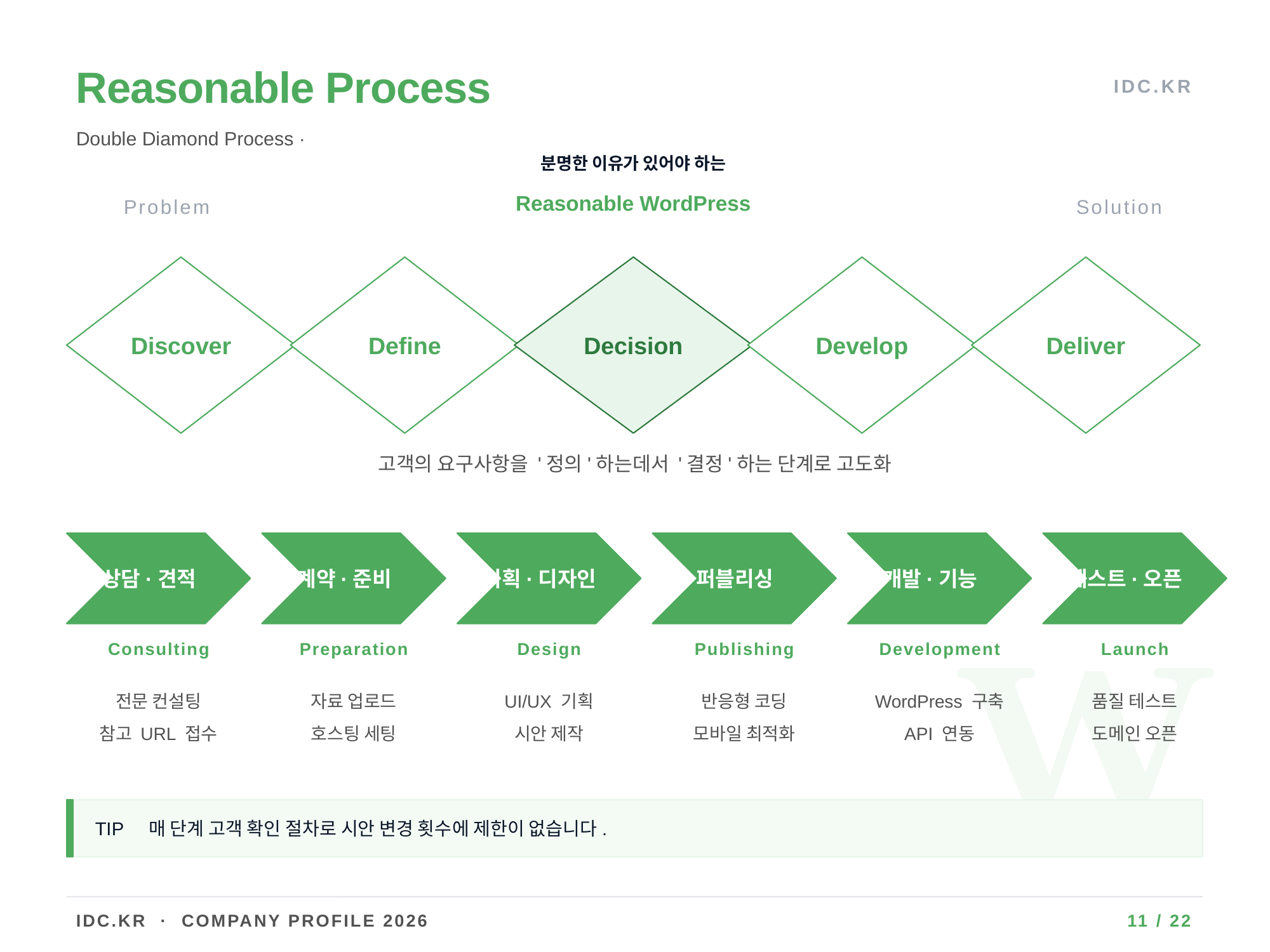

Reasonable Process
IDC.KR
Double Diamond Process ·
분명한 이유가 있어야 하는
Reasonable WordPress
Problem
Solution

Discover
Define
Decision
Develop
Deliver
고객의 요구사항을 '정의'하는데서 '결정'하는 단계로 고도화

상담·견적

계약·준비

기획·디자인

퍼블리싱

개발·기능

테스트·오픈
W
Consulting
Preparation
Design
Publishing
Development
Launch
전문 컨설팅
참고 URL 접수
자료 업로드
호스팅 세팅
UI/UX 기획
시안 제작
반응형 코딩
모바일 최적화
WordPress 구축
API 연동
품질 테스트
도메인 오픈

TIP    매 단계 고객 확인 절차로 시안 변경 횟수에 제한이 없습니다.

IDC.KR  ·  COMPANY PROFILE 2026
11 / 22